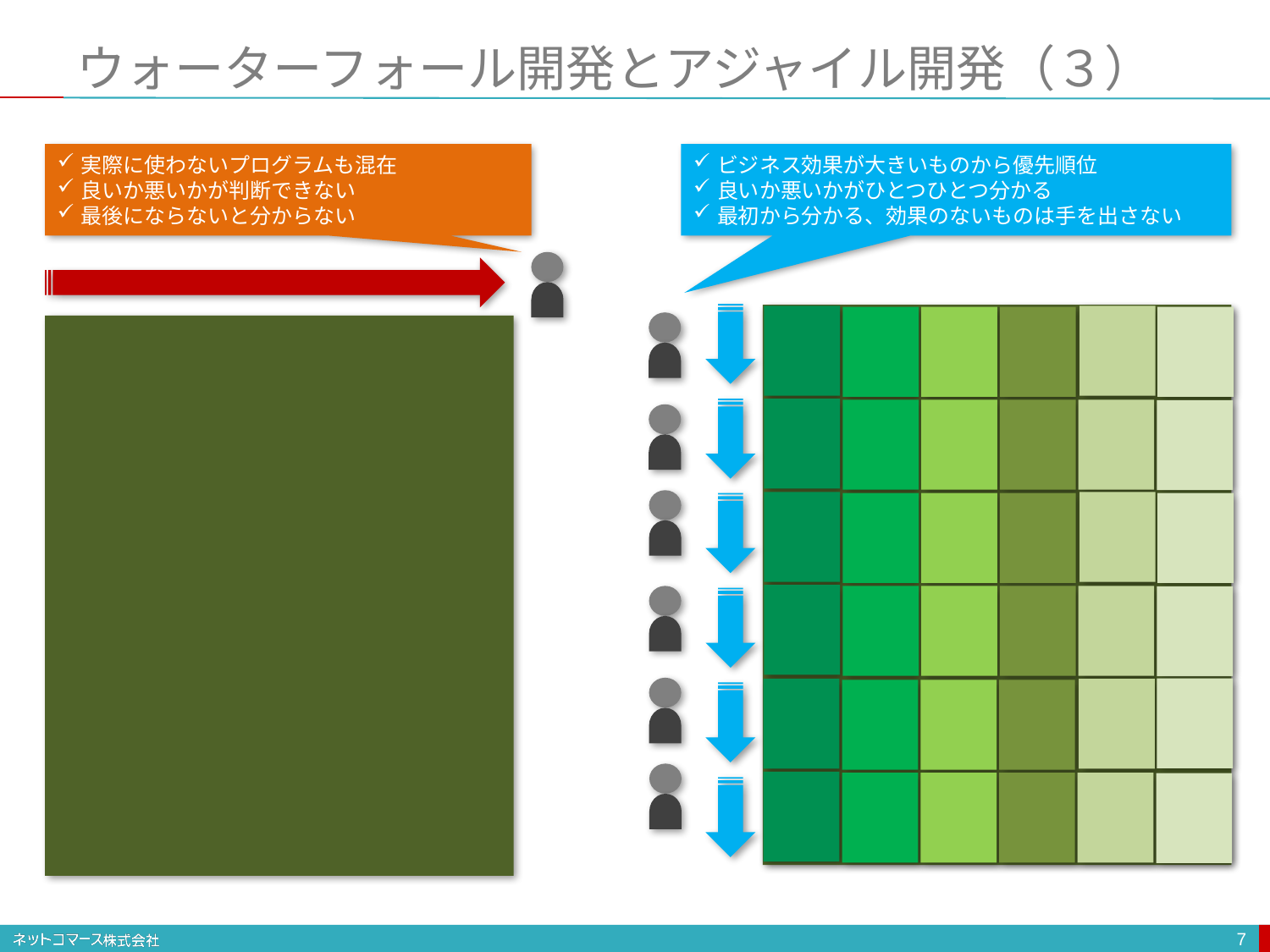

# ウォーターフォール開発とアジャイル開発（３）
ビジネス効果が大きいものから優先順位
良いか悪いかがひとつひとつ分かる
最初から分かる、効果のないものは手を出さない
実際に使わないプログラムも混在
良いか悪いかが判断できない
最後にならないと分からない

7